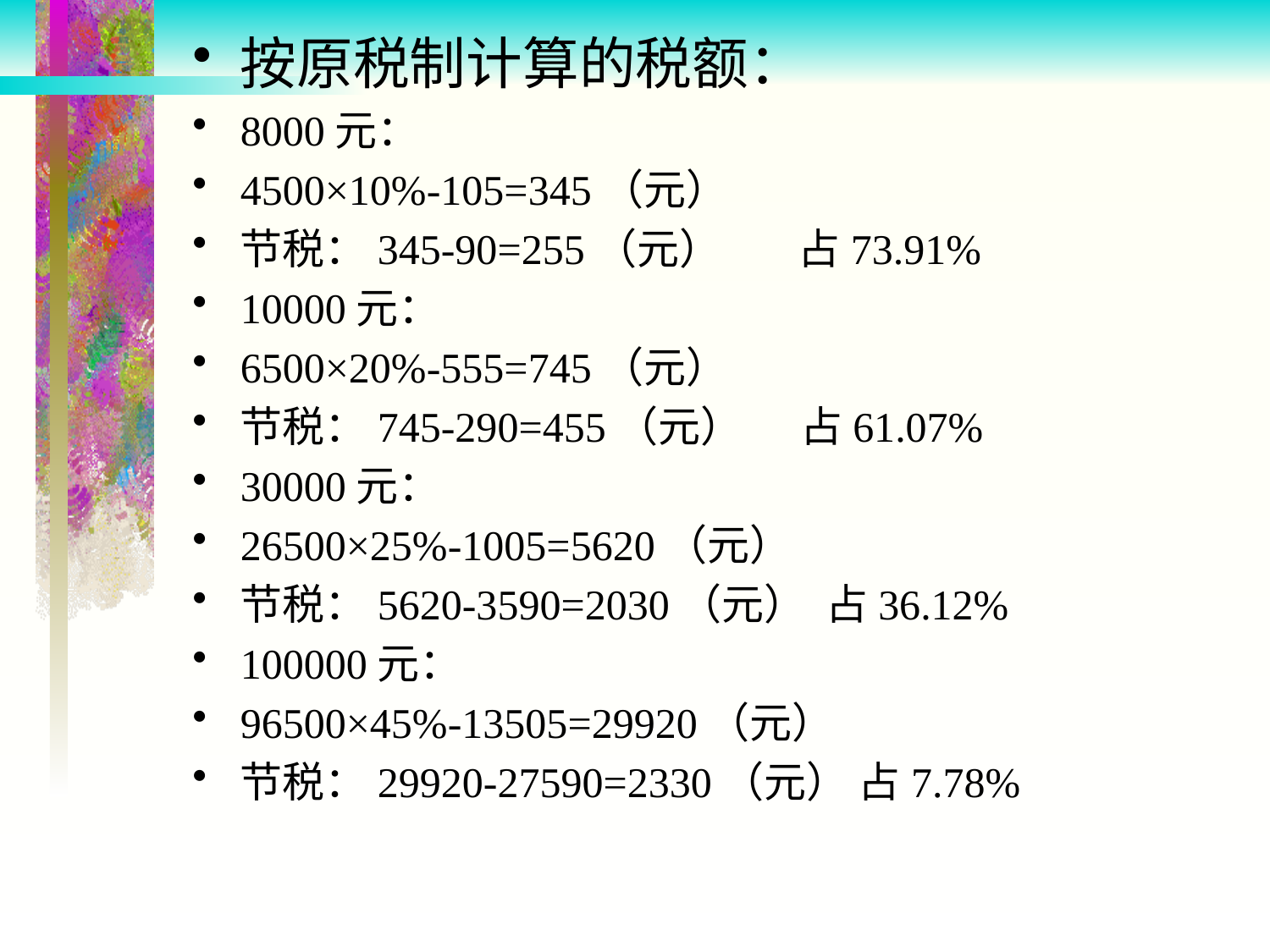

按原税制计算的税额：
8000元：
4500×10%-105=345（元）
节税：345-90=255（元）        占73.91%
10000元：
6500×20%-555=745（元）
节税：745-290=455（元）      占61.07%
30000元：
26500×25%-1005=5620（元）
节税：5620-3590=2030（元）  占36.12%
100000元：
96500×45%-13505=29920（元）
节税：29920-27590=2330（元） 占7.78%